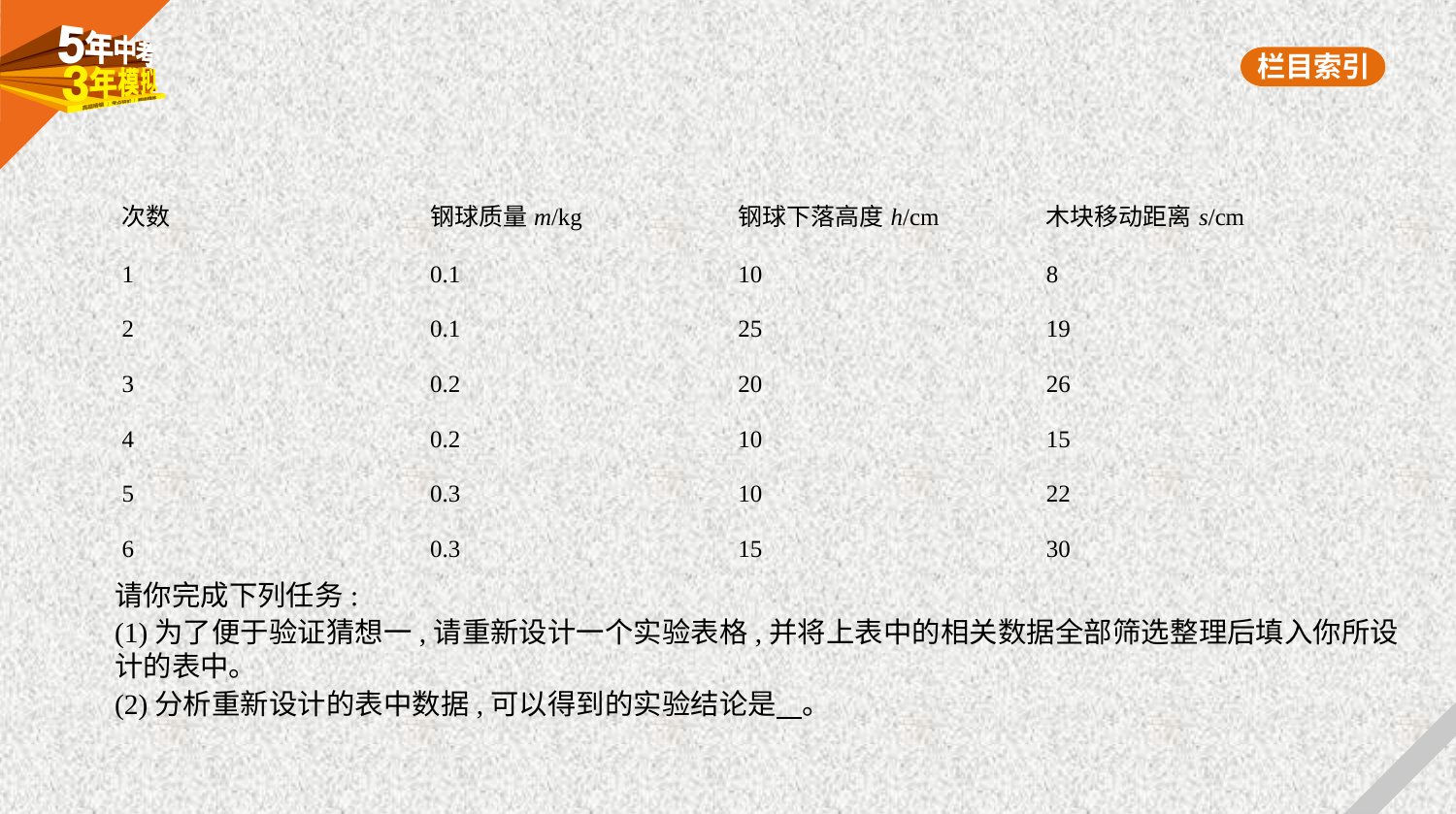

| 次数 | 钢球质量m/kg | 钢球下落高度h/cm | 木块移动距离s/cm |
| --- | --- | --- | --- |
| 1 | 0.1 | 10 | 8 |
| 2 | 0.1 | 25 | 19 |
| 3 | 0.2 | 20 | 26 |
| 4 | 0.2 | 10 | 15 |
| 5 | 0.3 | 10 | 22 |
| 6 | 0.3 | 15 | 30 |
请你完成下列任务:
(1)为了便于验证猜想一,请重新设计一个实验表格,并将上表中的相关数据全部筛选整理后填入你所设
计的表中。
(2)分析重新设计的表中数据,可以得到的实验结论是    。